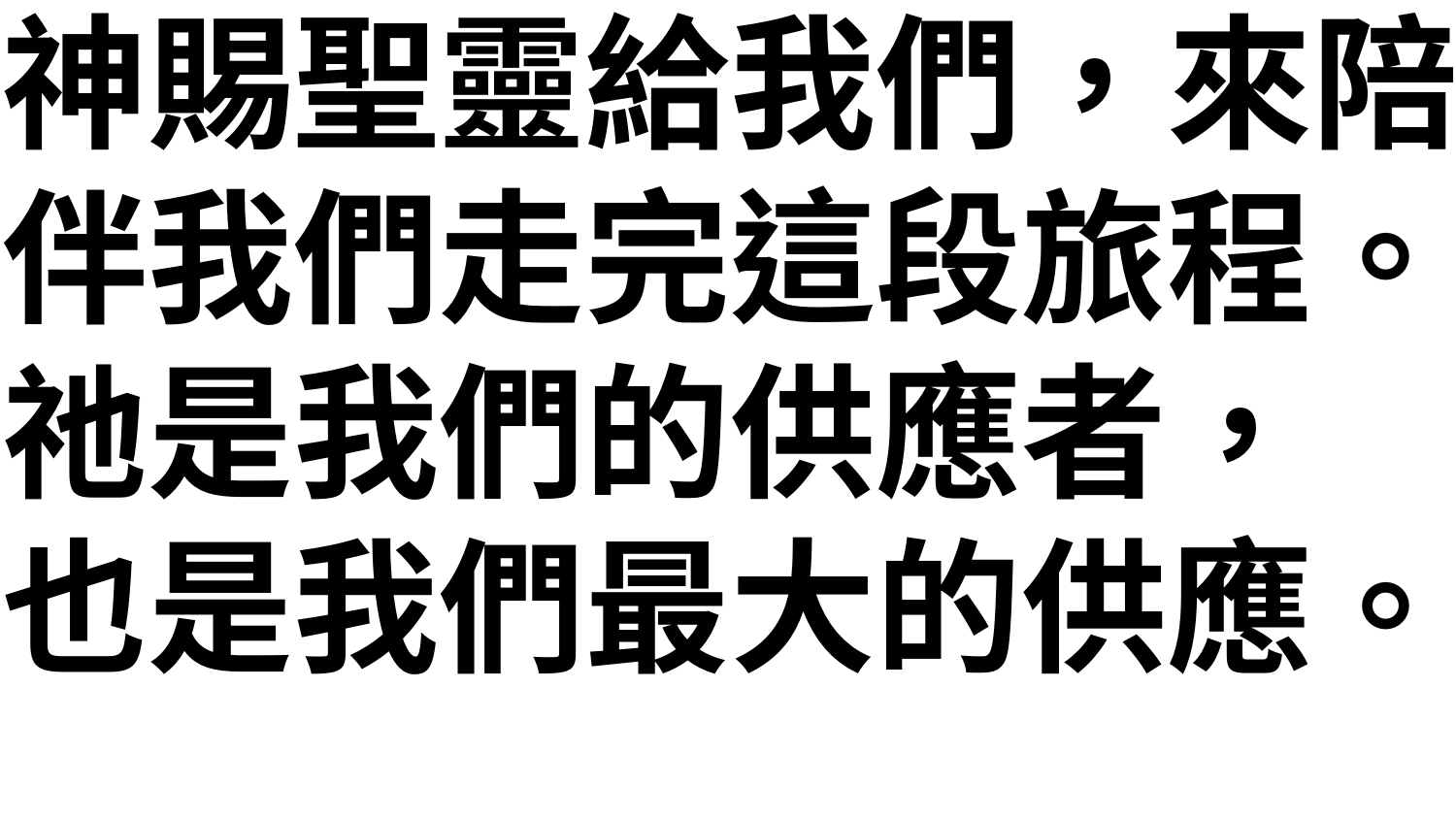

神賜聖靈給我們，來陪伴我們走完這段旅程。
祂是我們的供應者，
也是我們最大的供應。